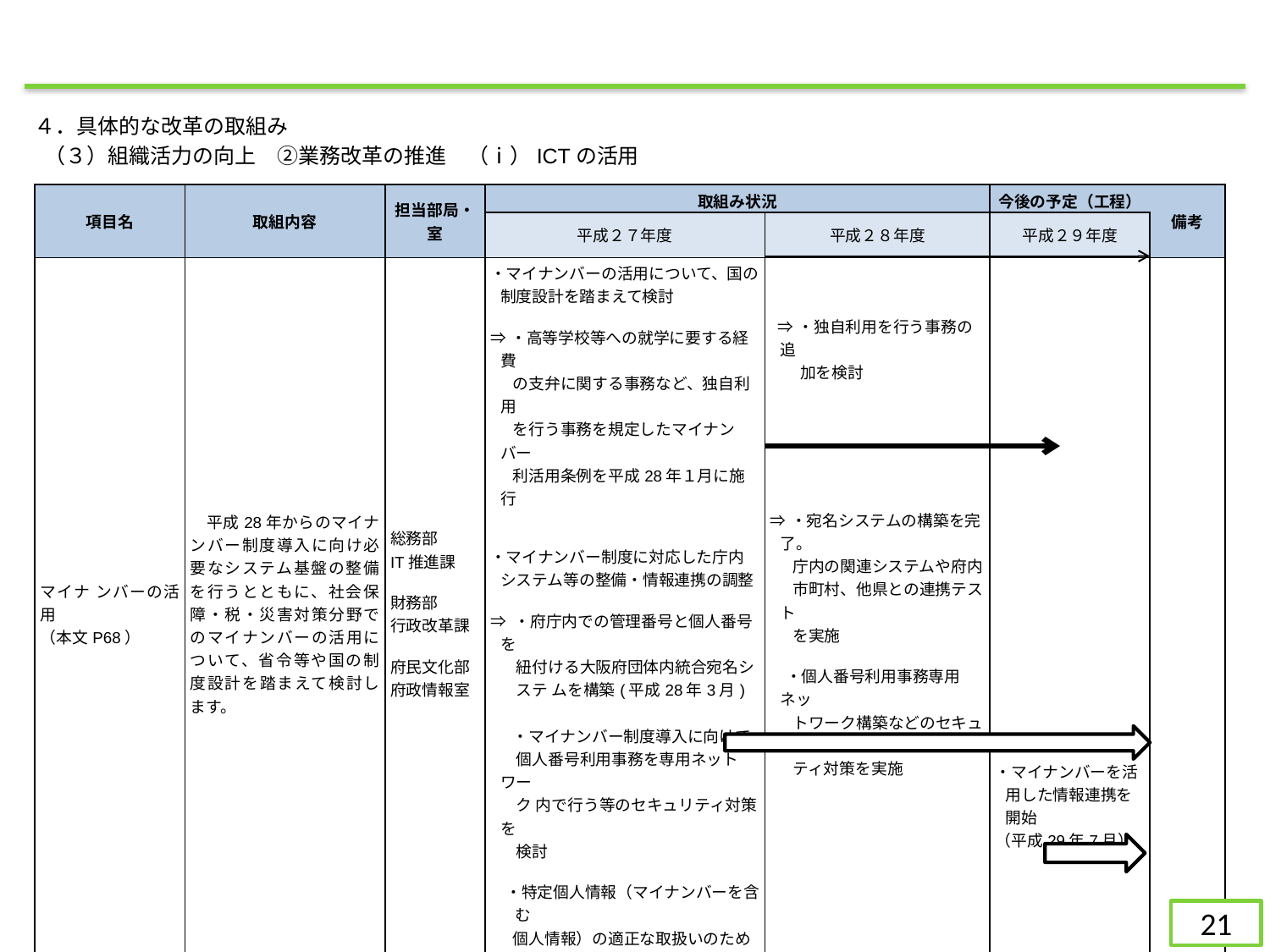

４．具体的な改革の取組み
（３）組織活力の向上　②業務改革の推進　（ⅰ）ICTの活用
| 項目名 | 取組内容 | 担当部局・室 | 取組み状況 |  | 今後の予定（工程） | 備考 |
| --- | --- | --- | --- | --- | --- | --- |
|  |  |  | 平成２７年度 | 平成２８年度 | 平成２９年度 |  |
| マイナ ンバーの活用 （本文P68） | 平成28年からのマイナンバー制度導入に向け必要なシステム基盤の整備を行うとともに、社会保障・税・災害対策分野でのマイナンバーの活用について、省令等や国の制度設計を踏まえて検討します。 | 総務部 IT推進課 財務部 行政改革課 府民文化部 府政情報室 | ・マイナンバーの活用について、国の制度設計を踏まえて検討 ⇒・高等学校等への就学に要する経費 の支弁に関する事務など、独自利用 を行う事務を規定したマイナンバー 利活用条例を平成28年１月に施行 ・マイナンバー制度に対応した庁内システム等の整備・情報連携の調整 ⇒ ・府庁内での管理番号と個人番号を 紐付ける大阪府団体内統合宛名シ ステ ムを構築(平成28年3月) 　 ・マイナンバー制度導入に向けて、 個人番号利用事務を専用ネットワー ク 内で行う等のセキュリティ対策を 検討 ・特定個人情報（マイナンバーを含む 個人情報）の適正な取扱いのための 規定整備 ・マイナンバーの利用開始 （平成28年1月） | ⇒・独自利用を行う事務の追 加を検討   ⇒・宛名システムの構築を完了。 庁内の関連システムや府内 市町村、他県との連携テスト を実施 ・個人番号利用事務専用ネッ トワーク構築などのセキュリ ティ対策を実施 | ・マイナンバーを活用した情報連携を開始 （平成29年7月） |  |

21